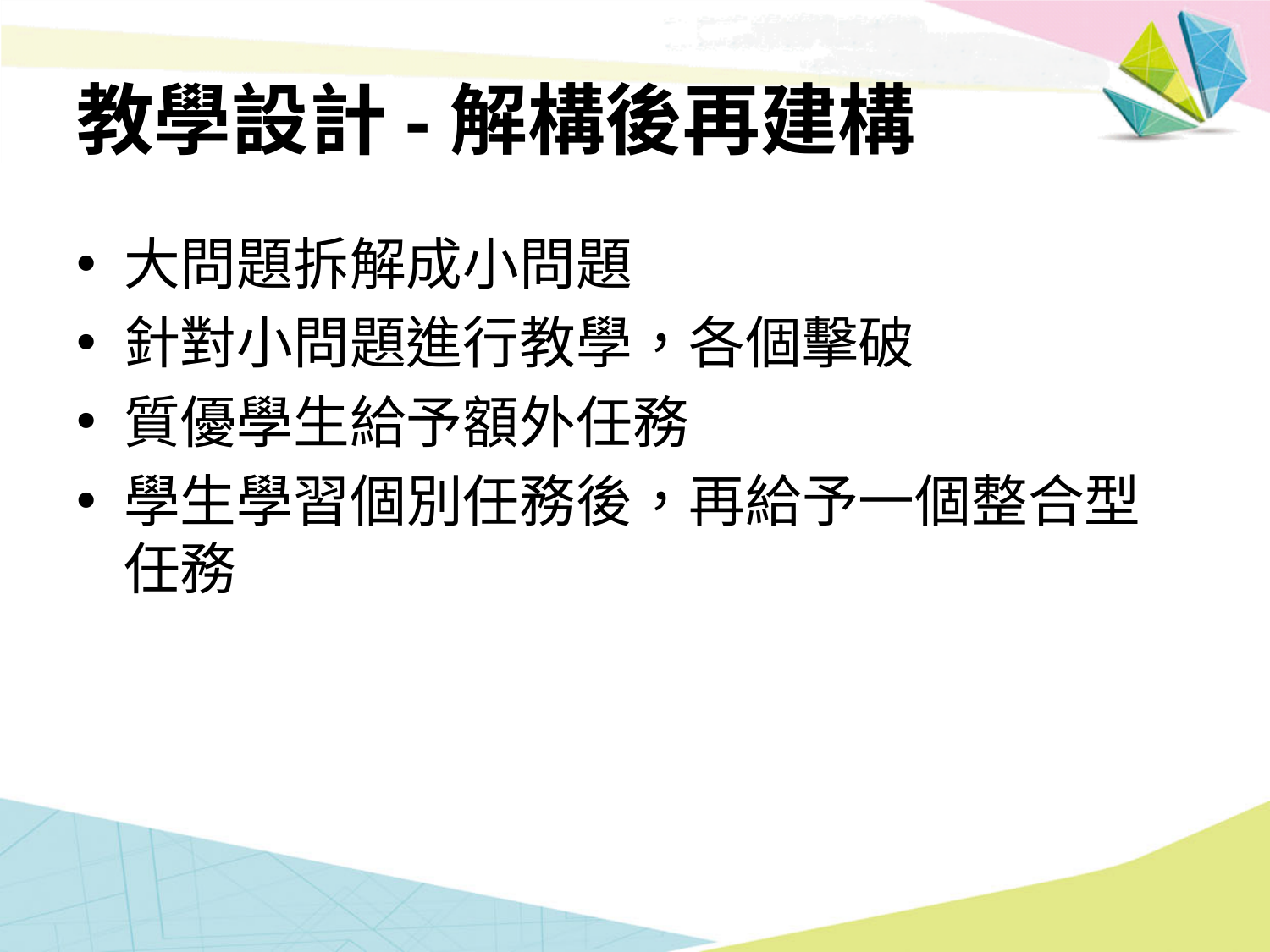

# 教學設計-解構後再建構
大問題拆解成小問題
針對小問題進行教學，各個擊破
質優學生給予額外任務
學生學習個別任務後，再給予一個整合型任務